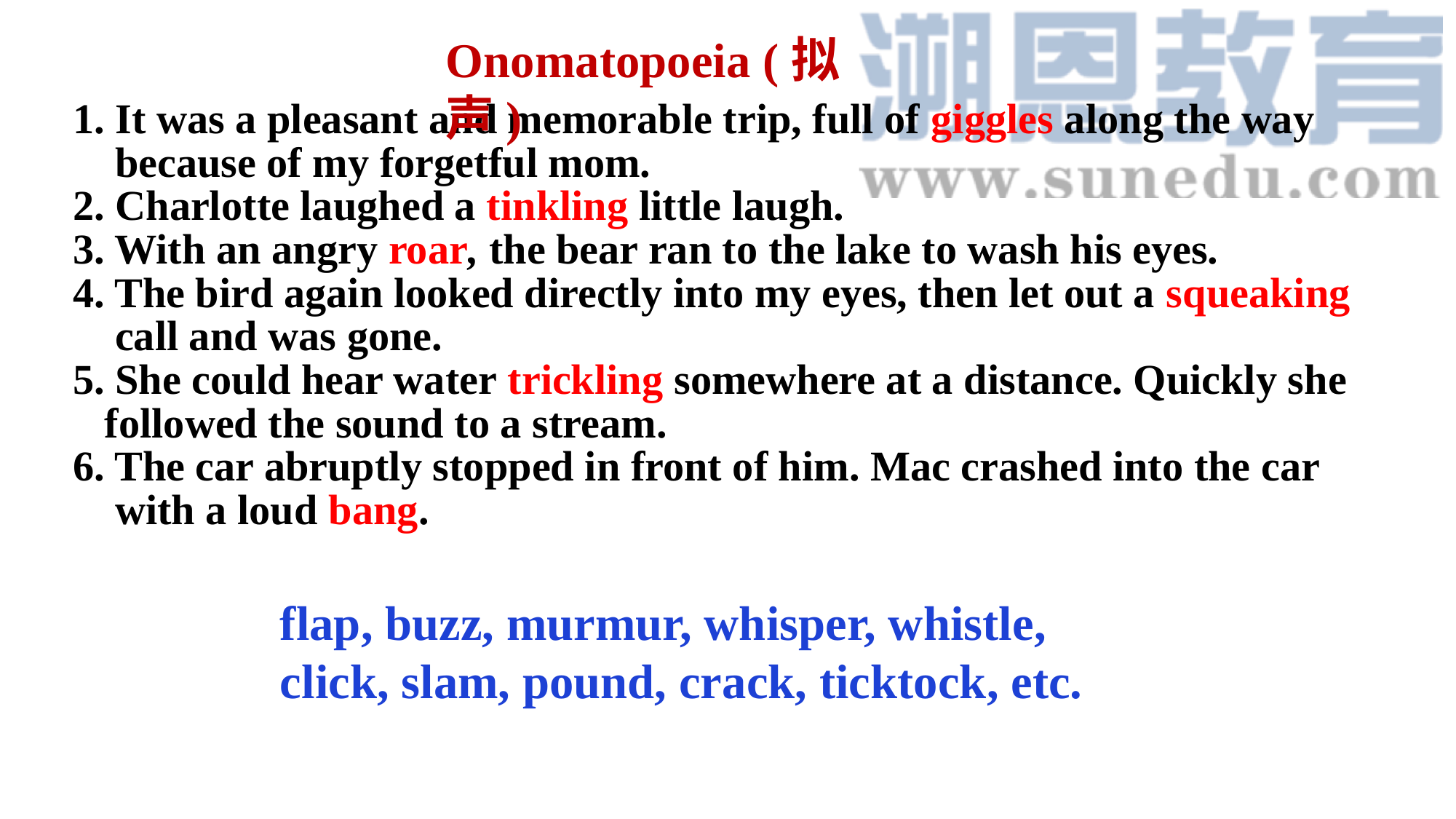

Onomatopoeia (拟声)
1. It was a pleasant and memorable trip, full of giggles along the way
    because of my forgetful mom.
2. Charlotte laughed a tinkling little laugh.
3. With an angry roar, the bear ran to the lake to wash his eyes.
4. The bird again looked directly into my eyes, then let out a squeaking
    call and was gone.
5. She could hear water trickling somewhere at a distance. Quickly she
   followed the sound to a stream.
6. The car abruptly stopped in front of him. Mac crashed into the car
    with a loud bang.
flap, buzz, murmur, whisper, whistle, click, slam, pound, crack, ticktock, etc.